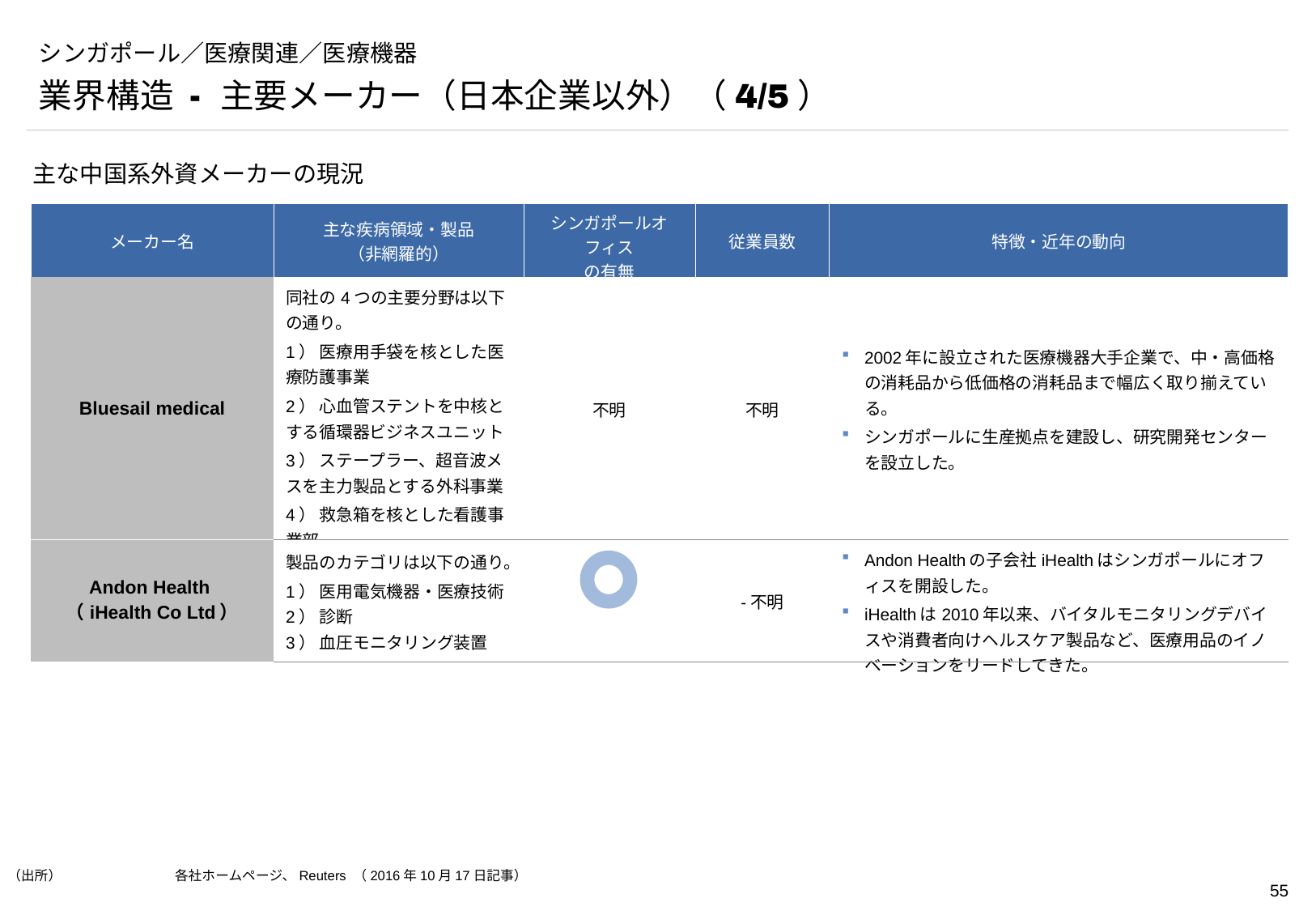

# シンガポール／医療関連／医療機器
業界構造 - 主要メーカー（日本企業以外）（4/5）
主な中国系外資メーカーの現況
| メーカー名 | 主な疾病領域・製品 （非網羅的） | シンガポールオフィス の有無 | 従業員数 | 特徴・近年の動向 |
| --- | --- | --- | --- | --- |
| Bluesail medical | 同社の4つの主要分野は以下の通り。 1） 医療用手袋を核とした医療防護事業 2） 心血管ステントを中核とする循環器ビジネスユニット 3） ステープラー、超音波メスを主力製品とする外科事業 4） 救急箱を核とした看護事業部 | 不明 | 不明 | 2002年に設立された医療機器大手企業で、中・高価格の消耗品から低価格の消耗品まで幅広く取り揃えている。 シンガポールに生産拠点を建設し、研究開発センターを設立した。 |
| Andon Health （iHealth Co Ltd） | 製品のカテゴリは以下の通り。 1） 医用電気機器・医療技術 2） 診断 3） 血圧モニタリング装置 |  | -不明 | Andon Healthの子会社iHealthはシンガポールにオフィスを開設した。 iHealthは2010年以来、バイタルモニタリングデバイスや消費者向けヘルスケア製品など、医療用品のイノベーションをリードしてきた。 |

（出所）	各社ホームページ、Reuters （2016年10月17日記事）